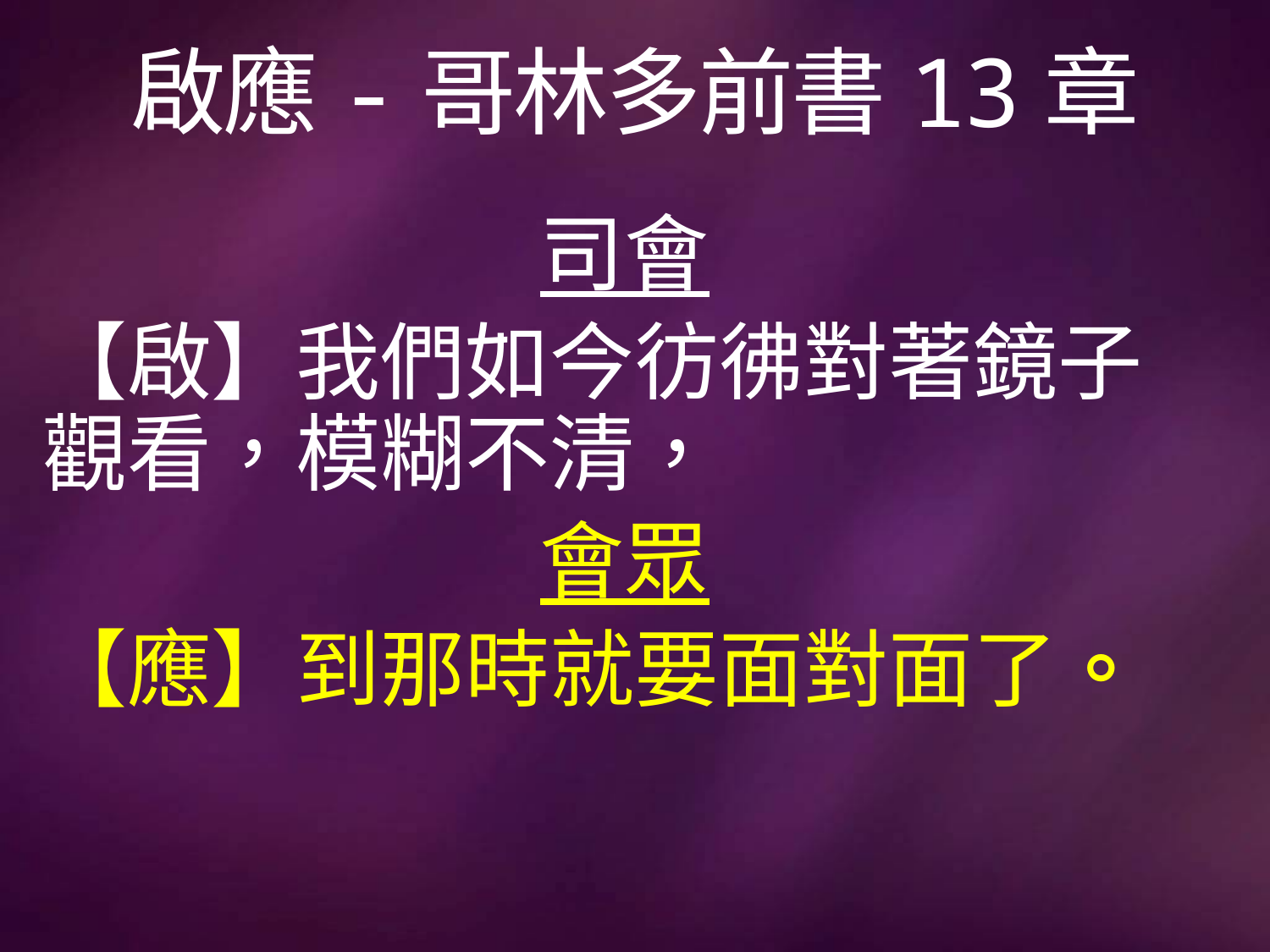

# 啟應-哥林多前書13章
司會
【啟】我們如今彷彿對著鏡子觀看，模糊不清，
會眾
【應】到那時就要面對面了。